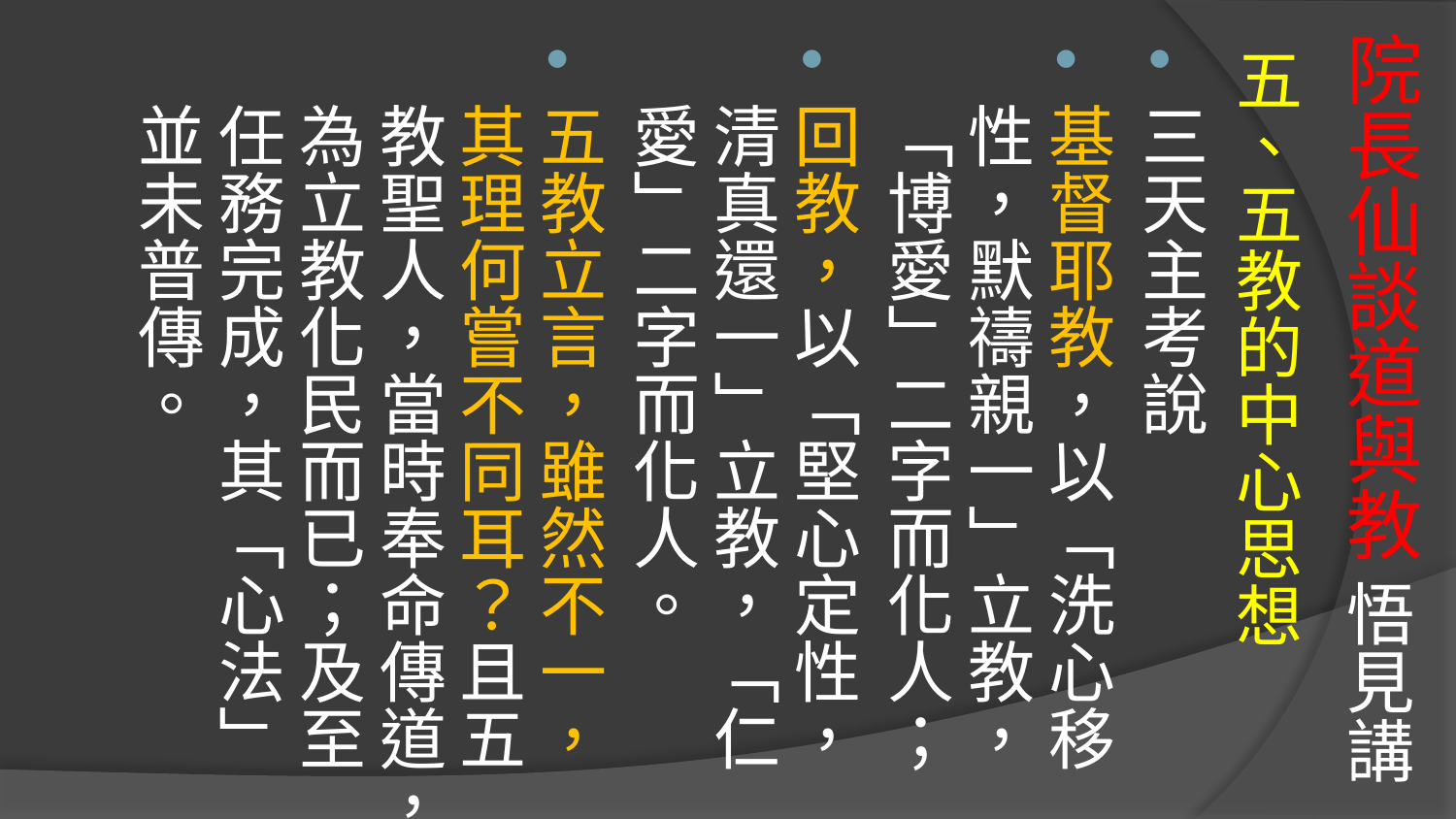

# 院長仙談道與教 悟見講
五、五教的中心思想
三天主考說
基督耶教，以「洗心移性，默禱親一」立教，「博愛」二字而化人；
回教，以「堅心定性，清真還一」立教，「仁愛」二字而化人。
五教立言，雖然不一，其理何嘗不同耳？且五教聖人，當時奉命傳道，為立教化民而已；及至任務完成，其「心法」並未普傳。